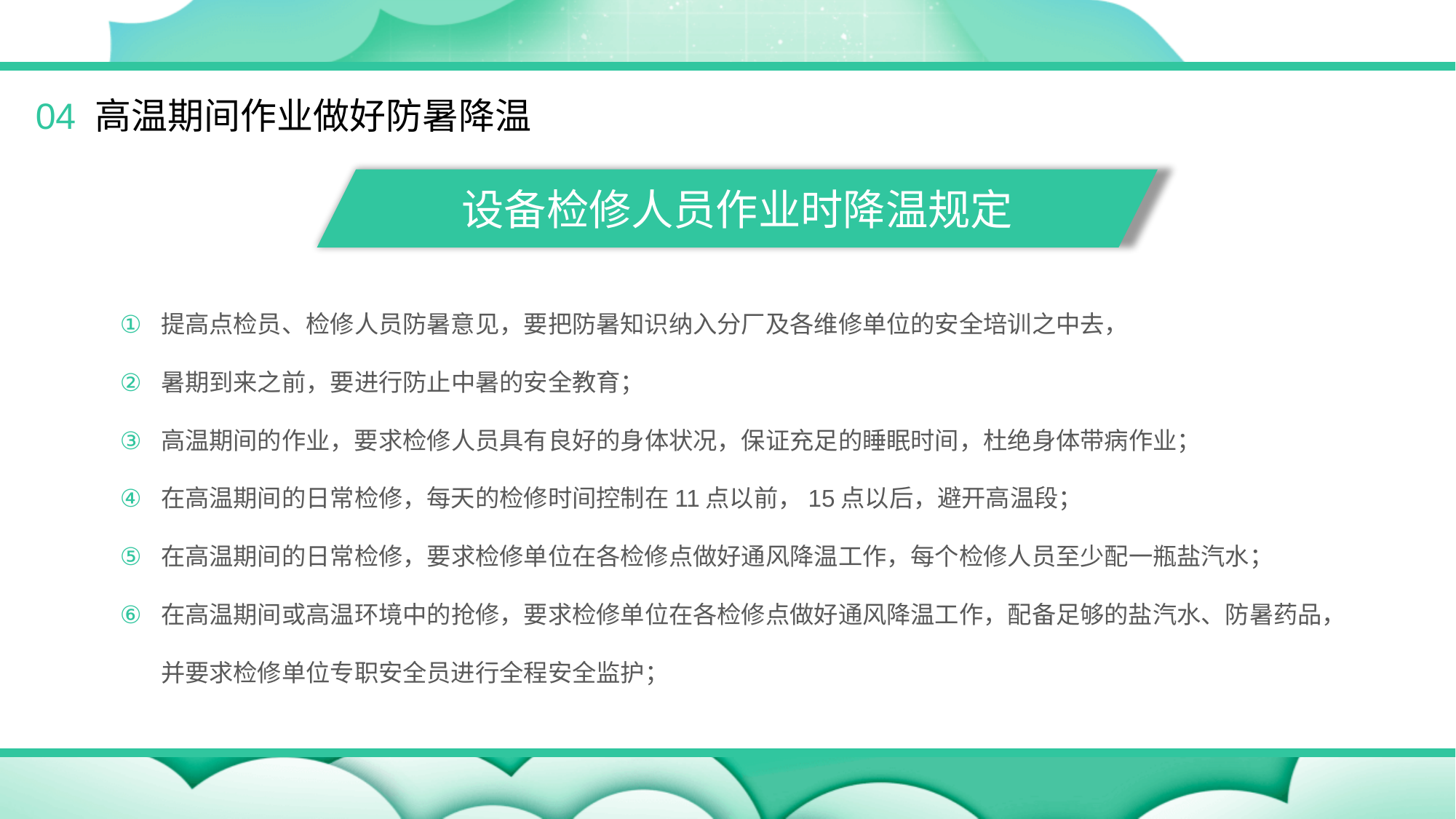

04 高温期间作业做好防暑降温
设备检修人员作业时降温规定
提高点检员、检修人员防暑意见，要把防暑知识纳入分厂及各维修单位的安全培训之中去，
暑期到来之前，要进行防止中暑的安全教育；
高温期间的作业，要求检修人员具有良好的身体状况，保证充足的睡眠时间，杜绝身体带病作业；
在高温期间的日常检修，每天的检修时间控制在11点以前，15点以后，避开高温段；
在高温期间的日常检修，要求检修单位在各检修点做好通风降温工作，每个检修人员至少配一瓶盐汽水；
在高温期间或高温环境中的抢修，要求检修单位在各检修点做好通风降温工作，配备足够的盐汽水、防暑药品，并要求检修单位专职安全员进行全程安全监护；